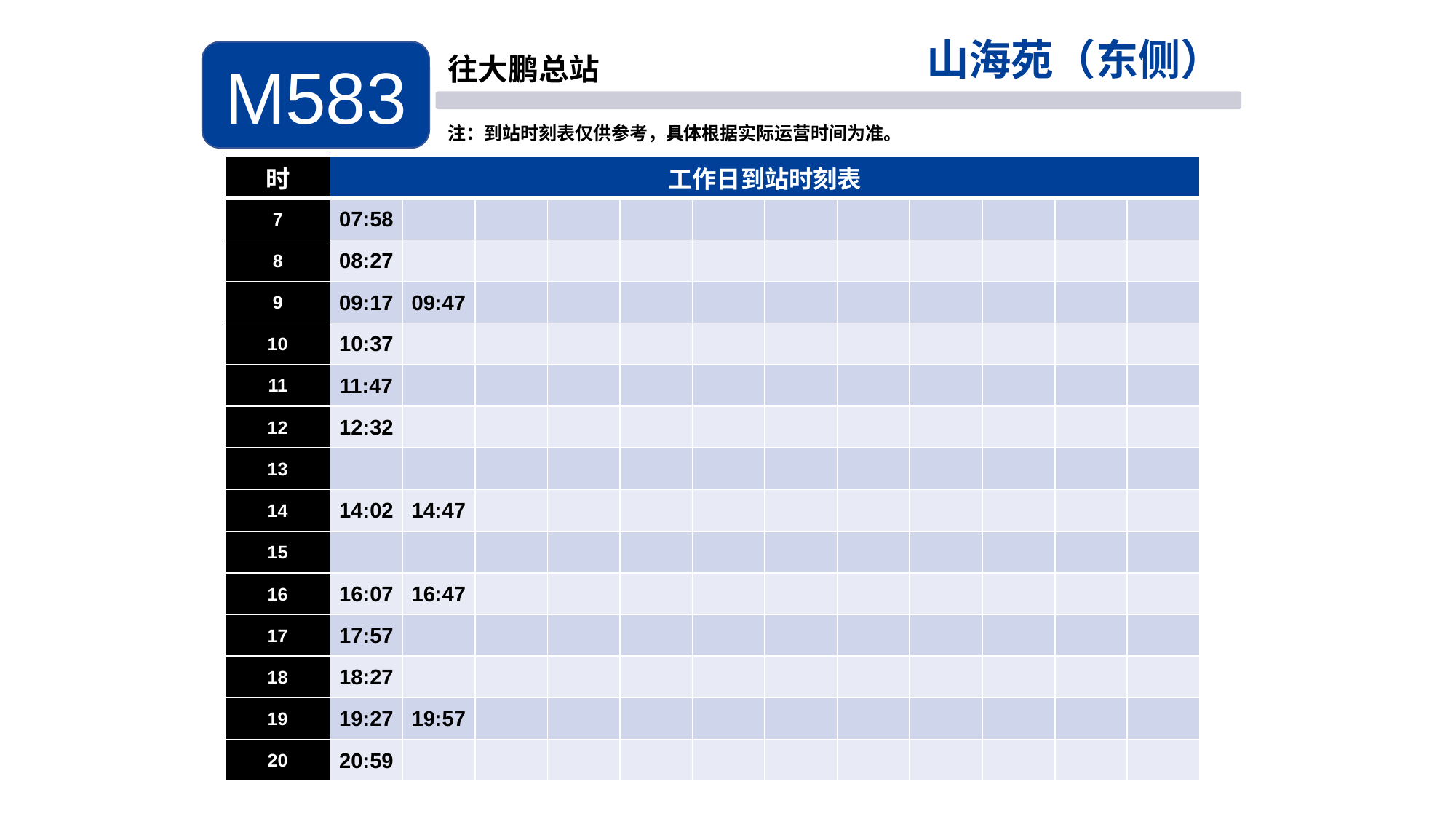

山海苑（东侧）
M583
往大鹏总站

注：到站时刻表仅供参考，具体根据实际运营时间为准。
| 时 | 工作日到站时刻表 |  |  |  |  |  |  |  |  |  |  |  |
| --- | --- | --- | --- | --- | --- | --- | --- | --- | --- | --- | --- | --- |
| 7 | 07:58 |  |  |  |  |  |  |  |  |  |  |  |
| 8 | 08:27 |  |  |  |  |  |  |  |  |  |  |  |
| 9 | 09:17 | 09:47 |  |  |  |  |  |  |  |  |  |  |
| 10 | 10:37 |  |  |  |  |  |  |  |  |  |  |  |
| 11 | 11:47 |  |  |  |  |  |  |  |  |  |  |  |
| 12 | 12:32 |  |  |  |  |  |  |  |  |  |  |  |
| 13 |  |  |  |  |  |  |  |  |  |  |  |  |
| 14 | 14:02 | 14:47 |  |  |  |  |  |  |  |  |  |  |
| 15 |  |  |  |  |  |  |  |  |  |  |  |  |
| 16 | 16:07 | 16:47 |  |  |  |  |  |  |  |  |  |  |
| 17 | 17:57 |  |  |  |  |  |  |  |  |  |  |  |
| 18 | 18:27 |  |  |  |  |  |  |  |  |  |  |  |
| 19 | 19:27 | 19:57 |  |  |  |  |  |  |  |  |  |  |
| 20 | 20:59 |  |  |  |  |  |  |  |  |  |  |  |